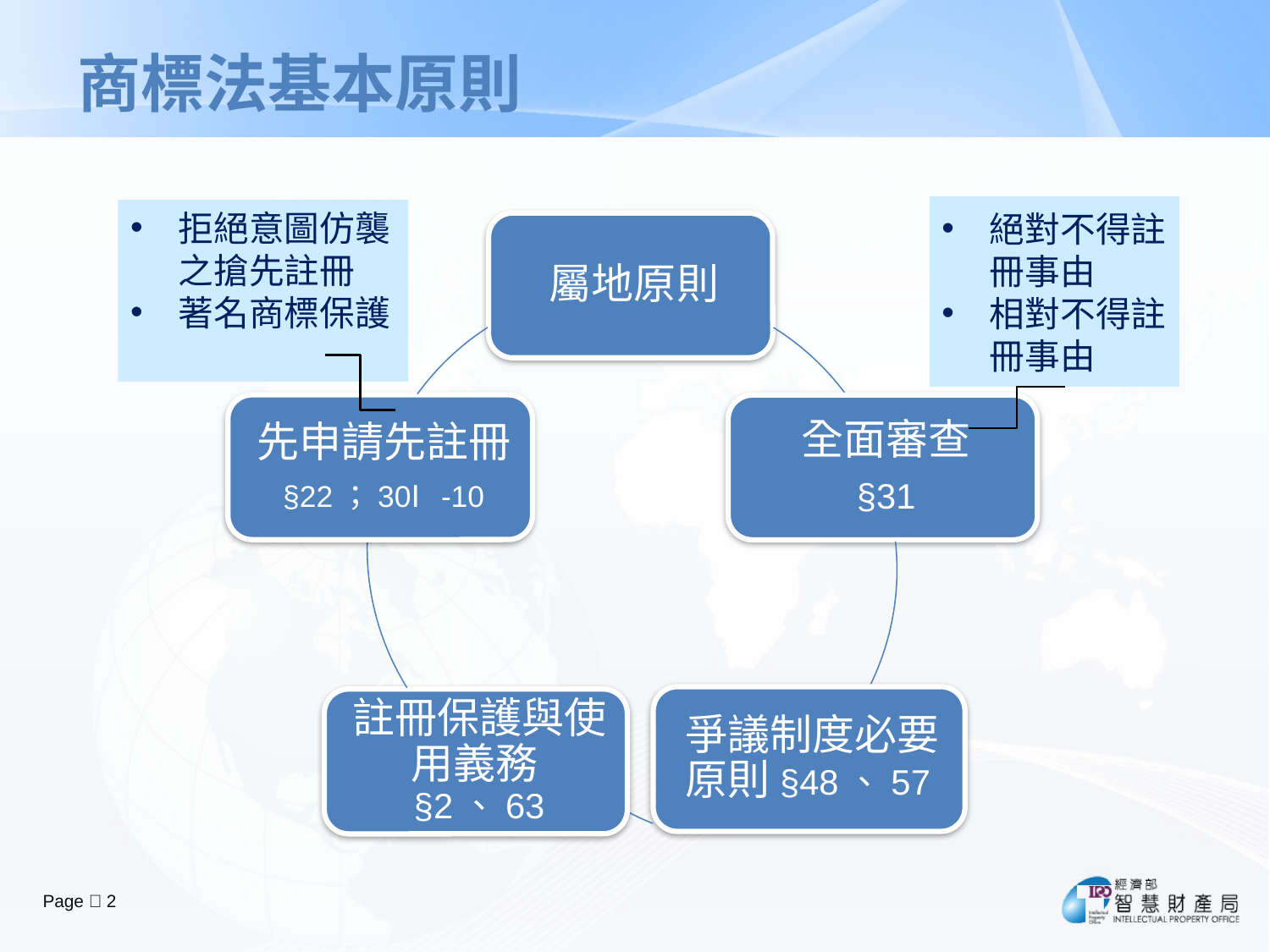

商標法基本原則
絕對不得註冊事由
相對不得註冊事由
拒絕意圖仿襲之搶先註冊
著名商標保護

屬地原則
全面審查
§31
爭議制度必要原則§48、57
註冊保護與使用義務§2、63
先申請先註冊
§22；30Ⅰ-10